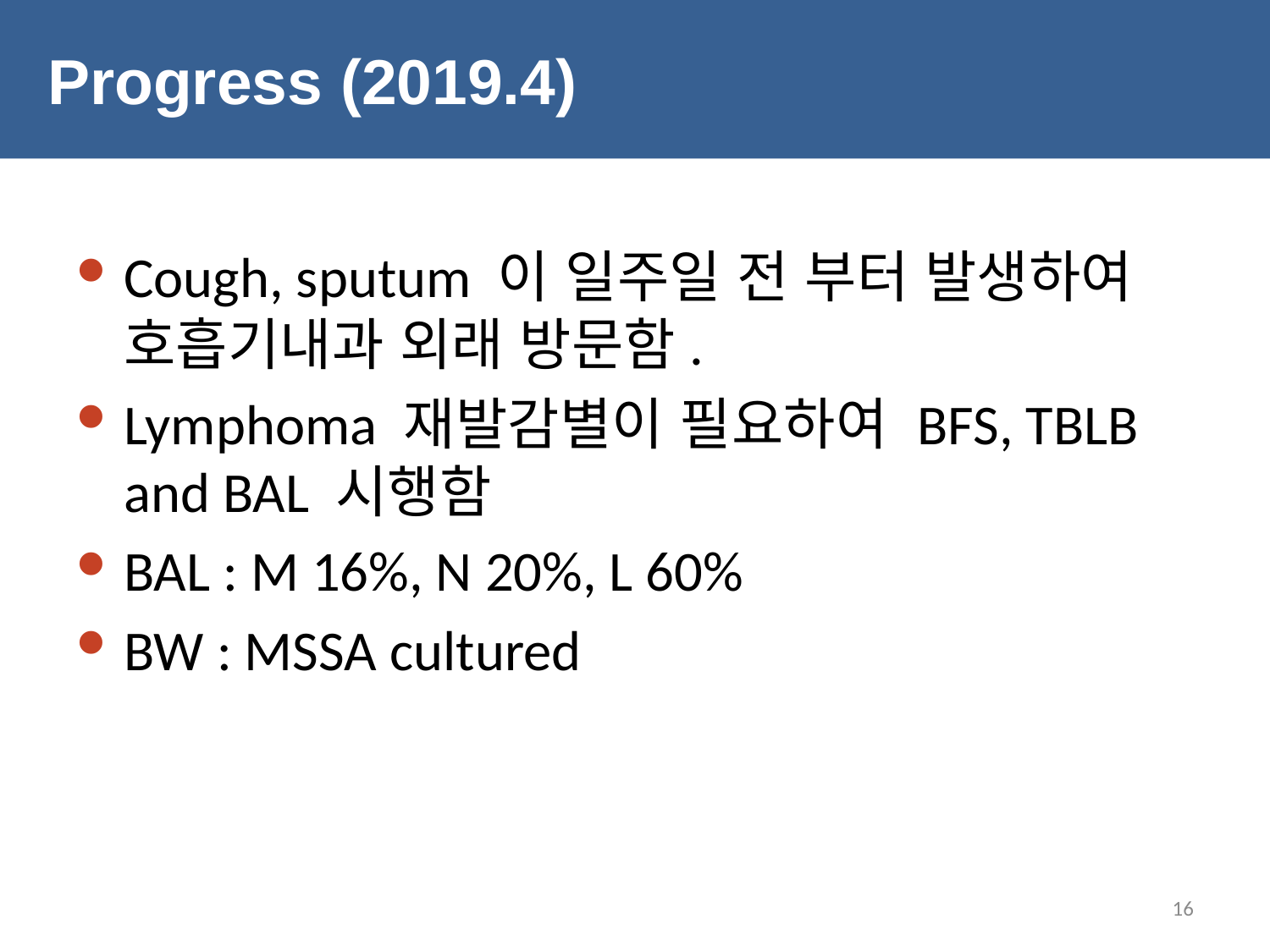

# Progress (2019.4)
Cough, sputum 이 일주일 전 부터 발생하여 호흡기내과 외래 방문함.
Lymphoma 재발감별이 필요하여 BFS, TBLB and BAL 시행함
BAL : M 16%, N 20%, L 60%
BW : MSSA cultured
16